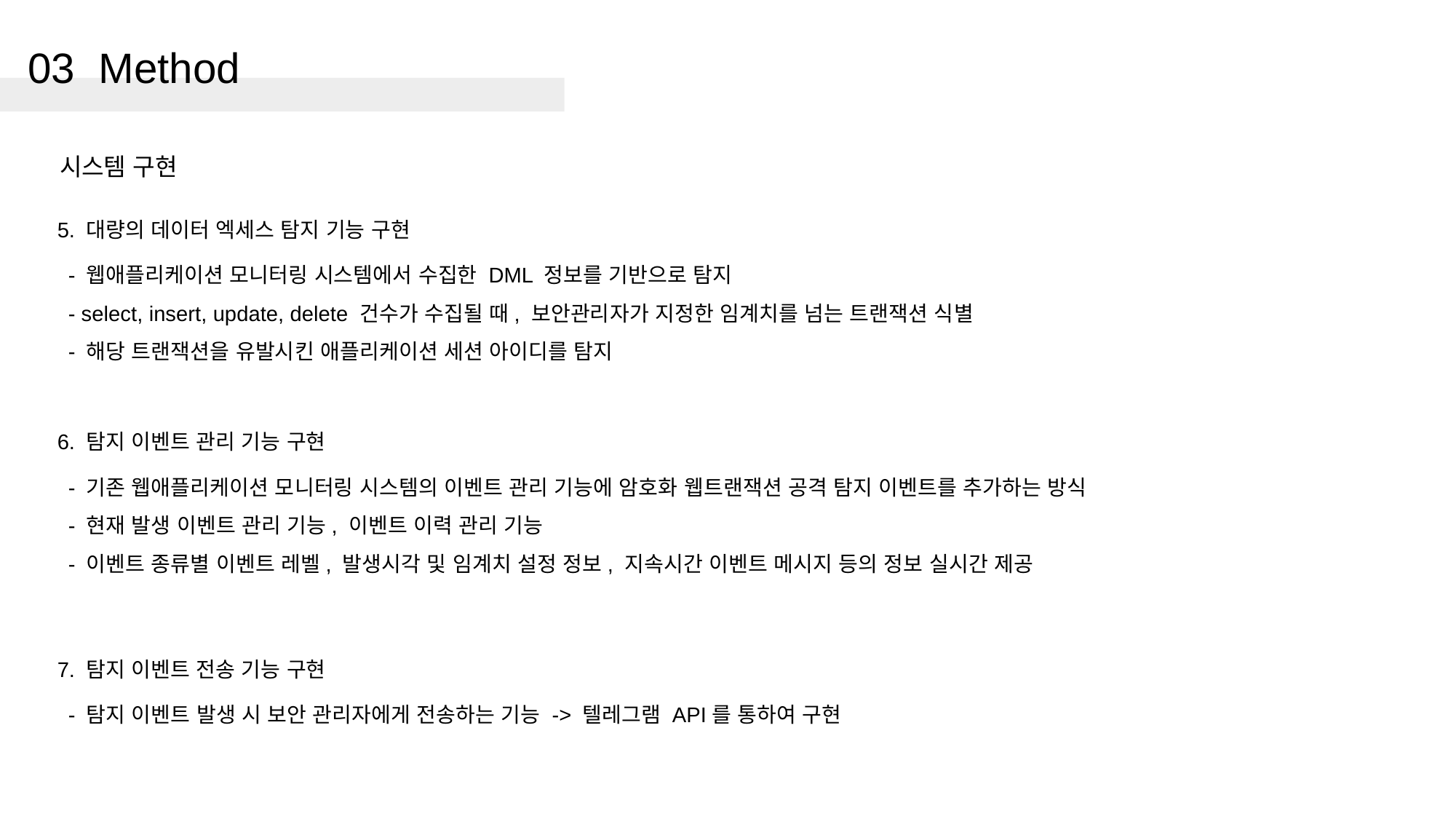

# 03  Method

시스템 구현
5. 대량의 데이터 엑세스 탐지 기능 구현
- 웹애플리케이션 모니터링 시스템에서 수집한 DML 정보를 기반으로 탐지
- select, insert, update, delete 건수가 수집될 때, 보안관리자가 지정한 임계치를 넘는 트랜잭션 식별
- 해당 트랜잭션을 유발시킨 애플리케이션 세션 아이디를 탐지
6. 탐지 이벤트 관리 기능 구현
- 기존 웹애플리케이션 모니터링 시스템의 이벤트 관리 기능에 암호화 웹트랜잭션 공격 탐지 이벤트를 추가하는 방식
- 현재 발생 이벤트 관리 기능, 이벤트 이력 관리 기능
- 이벤트 종류별 이벤트 레벨, 발생시각 및 임계치 설정 정보, 지속시간 이벤트 메시지 등의 정보 실시간 제공
7. 탐지 이벤트 전송 기능 구현
- 탐지 이벤트 발생 시 보안 관리자에게 전송하는 기능 -> 텔레그램 API를 통하여 구현